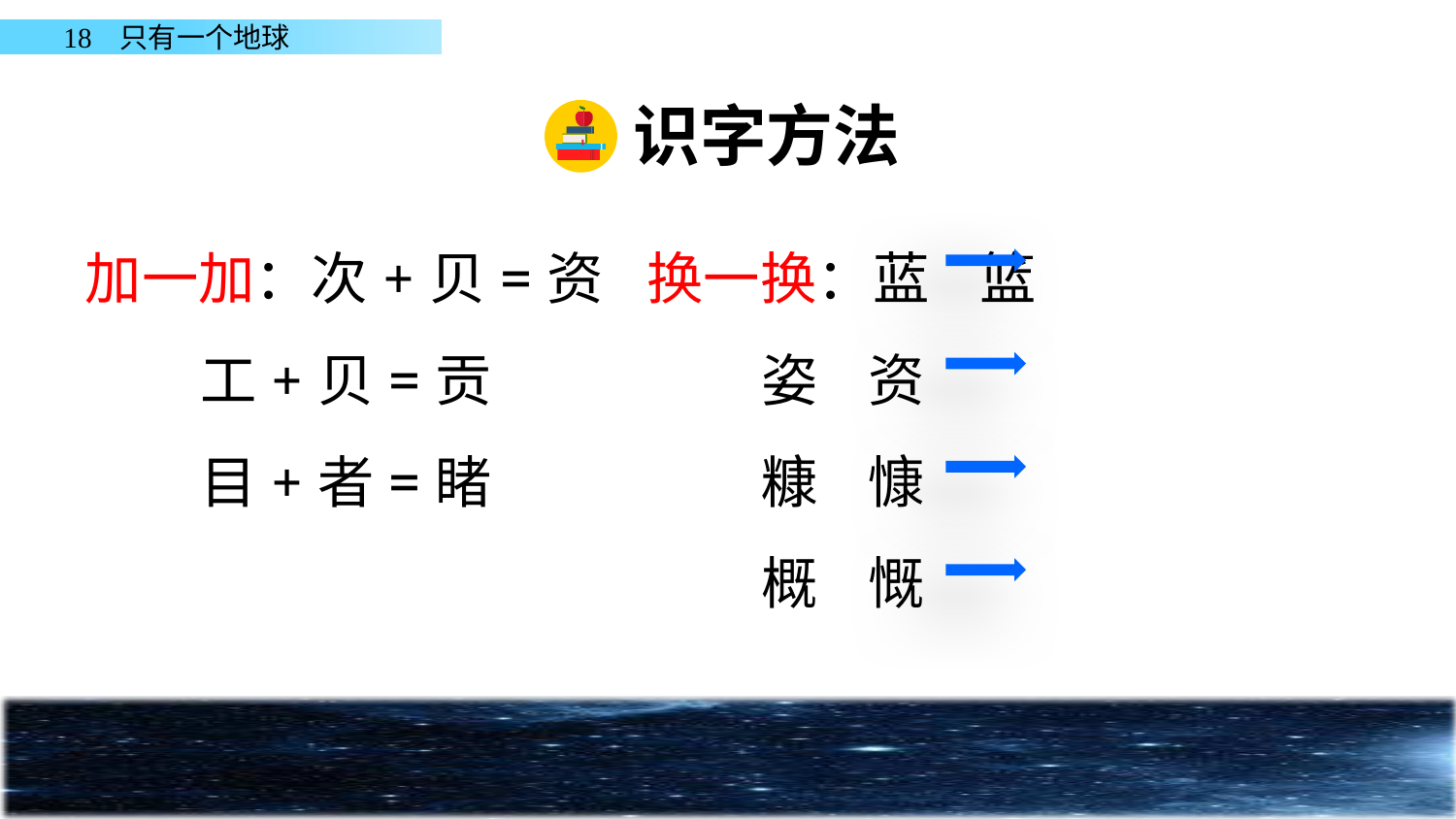

识字方法

加一加：次+贝=资
        工+贝=贡
        目+者=睹
换一换：蓝    篮
        姿    资
        糠    慷
        概    慨